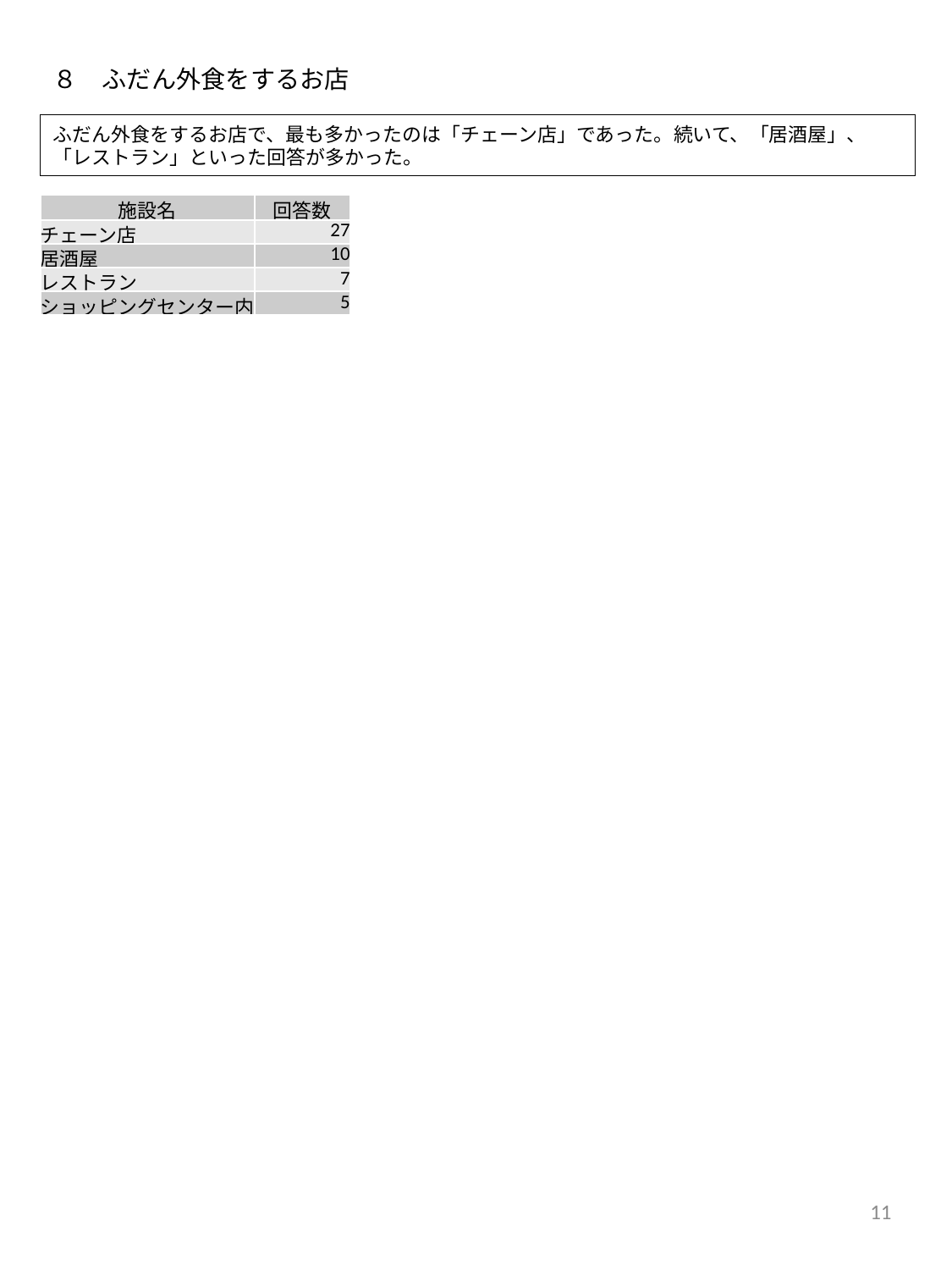

８　ふだん外食をするお店
ふだん外食をするお店で、最も多かったのは「チェーン店」であった。続いて、「居酒屋」、「レストラン」といった回答が多かった。
| 施設名 | 回答数 |
| --- | --- |
| チェーン店 | 27 |
| 居酒屋 | 10 |
| レストラン | 7 |
| ショッピングセンター内 | 5 |

11